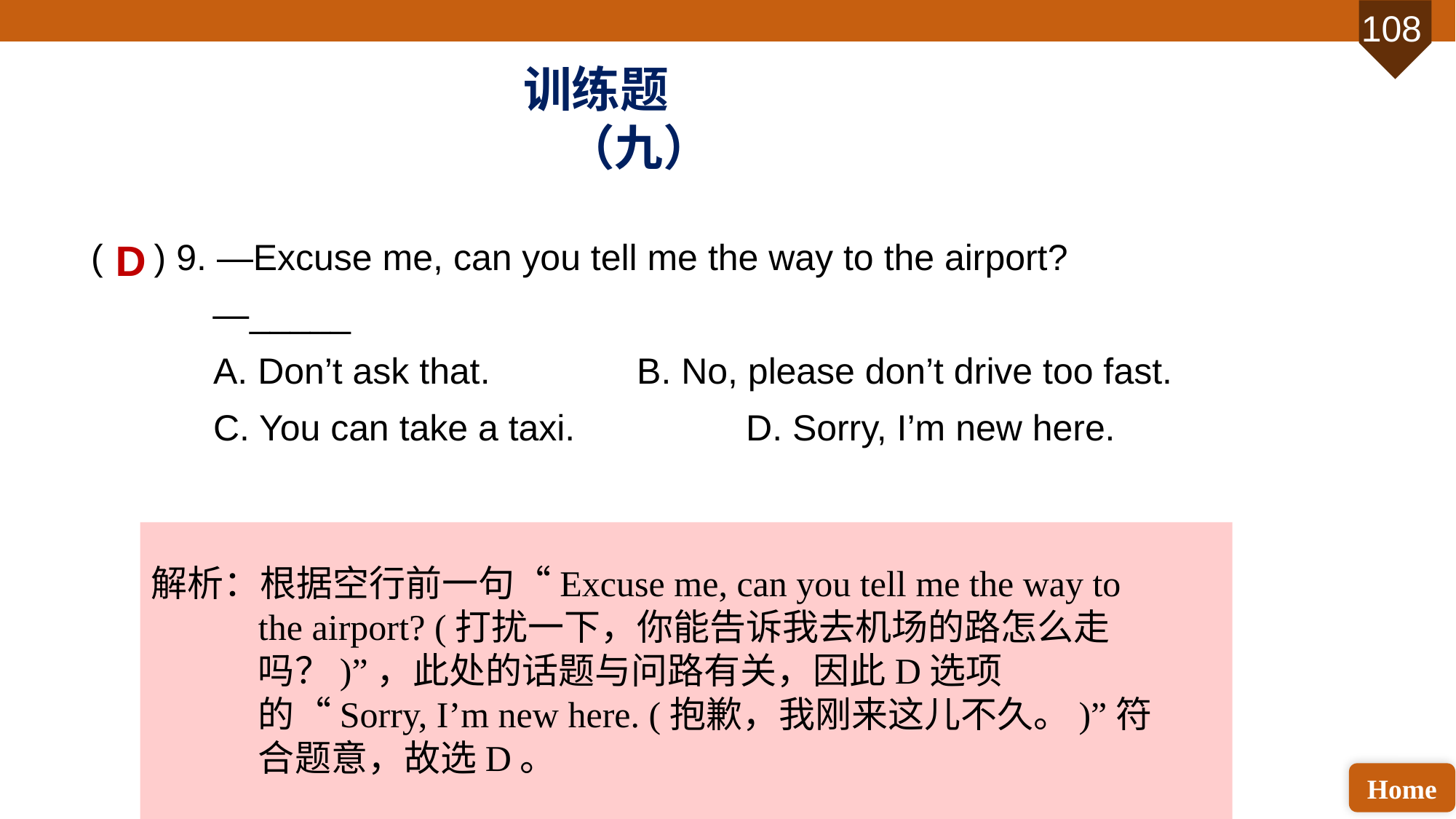

训练题（九）
(     ) 9. —Excuse me, can you tell me the way to the airport?
            —_____
            A. Don’t ask that. 		B. No, please don’t drive too fast.
            C. You can take a taxi. 		D. Sorry, I’m new here.
D

解析：根据空行前一句“Excuse me, can you tell me the way to the airport? (打扰一下，你能告诉我去机场的路怎么走吗？)”，此处的话题与问路有关，因此D选项的“Sorry, I’m new here. (抱歉，我刚来这儿不久。)”符合题意，故选D。